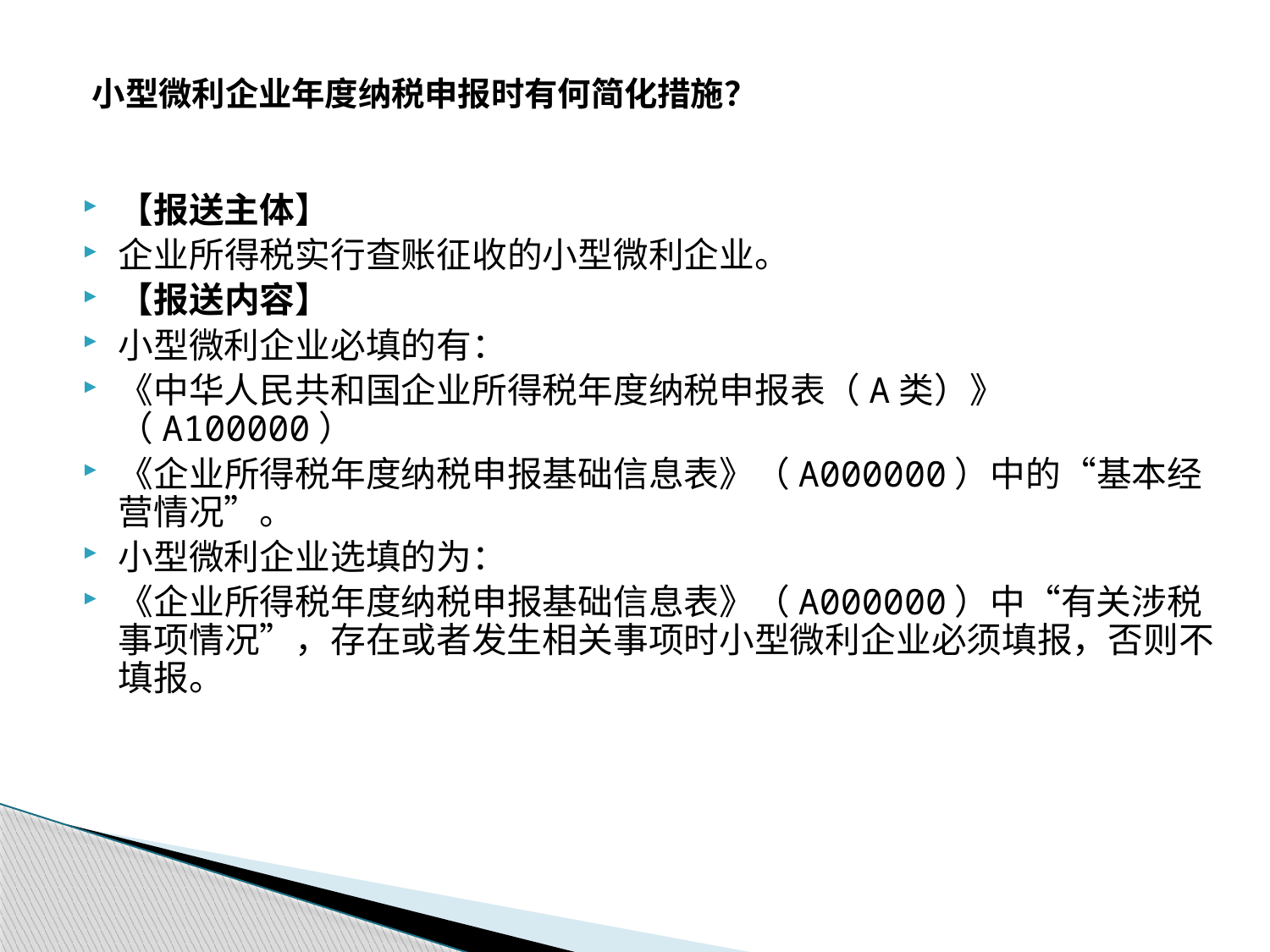

小型微利企业年度纳税申报时有何简化措施？
【报送主体】
企业所得税实行查账征收的小型微利企业。
【报送内容】
小型微利企业必填的有：
《中华人民共和国企业所得税年度纳税申报表（A类）》（A100000）
《企业所得税年度纳税申报基础信息表》（A000000）中的“基本经营情况”。
小型微利企业选填的为：
《企业所得税年度纳税申报基础信息表》（A000000）中“有关涉税事项情况”，存在或者发生相关事项时小型微利企业必须填报，否则不填报。